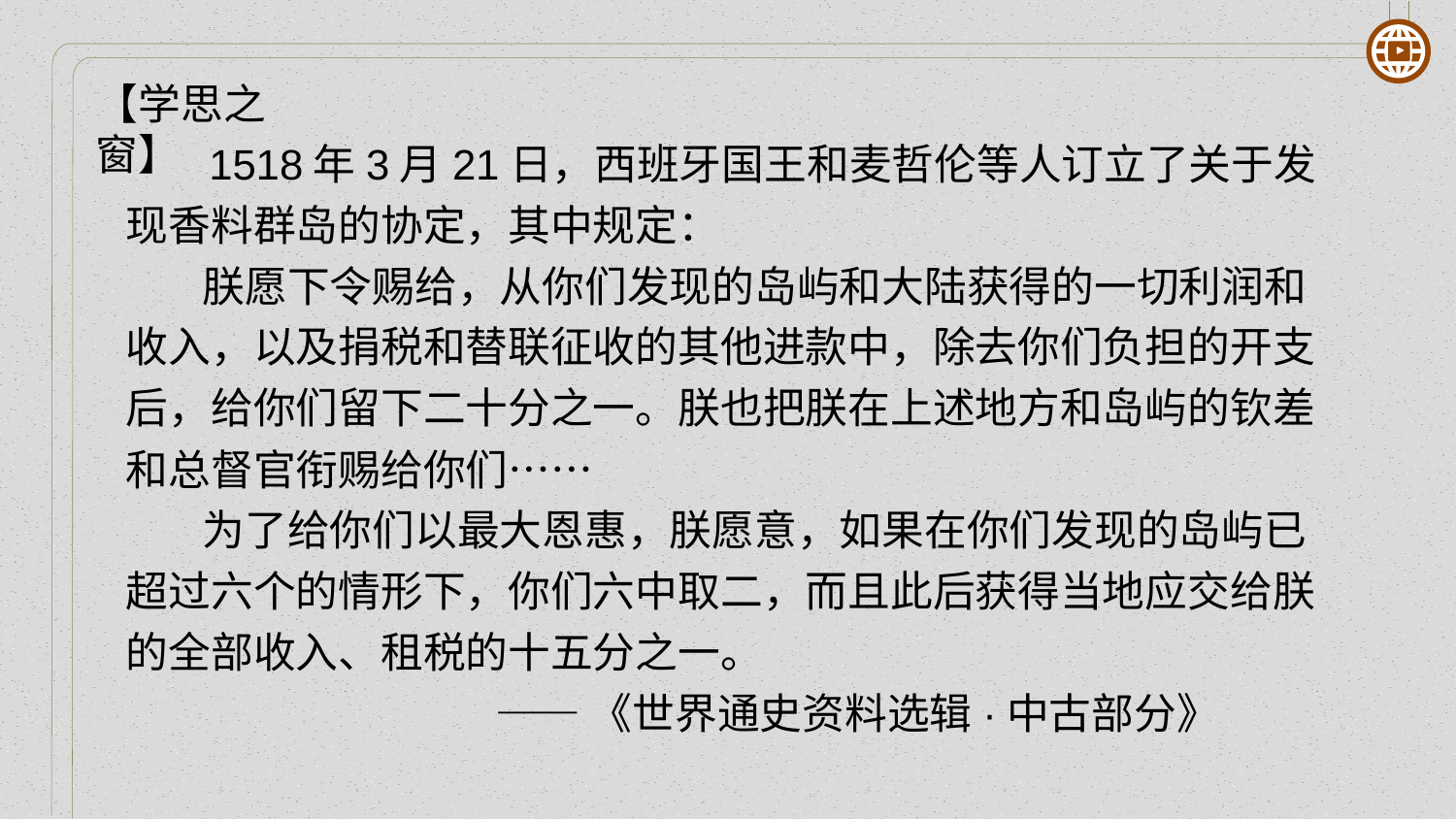

【学思之窗】
       1518年3月21日，西班牙国王和麦哲伦等人订立了关于发现香料群岛的协定，其中规定：
       朕愿下令赐给，从你们发现的岛屿和大陆获得的一切利润和收入，以及捐税和替联征收的其他进款中，除去你们负担的开支后，给你们留下二十分之一。朕也把朕在上述地方和岛屿的钦差和总督官衔赐给你们……
       为了给你们以最大恩惠，朕愿意，如果在你们发现的岛屿已超过六个的情形下，你们六中取二，而且此后获得当地应交给朕的全部收入、租税的十五分之一。
                                       ——《世界通史资料选辑·中古部分》